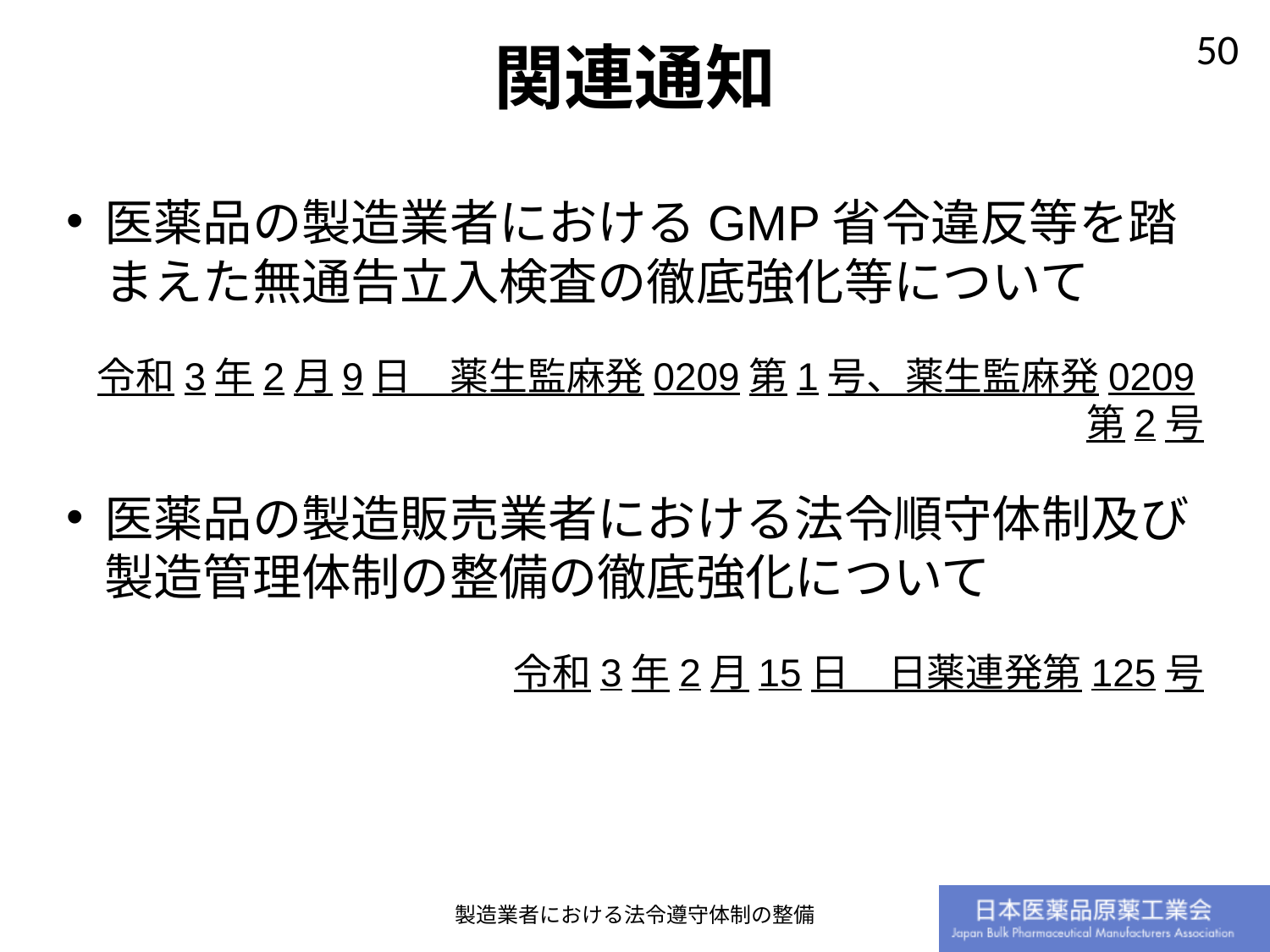

関連通知
医薬品の製造業者におけるGMP省令違反等を踏まえた無通告立入検査の徹底強化等について

令和3年2月9日　薬生監麻発0209第1号、薬生監麻発0209第2号

医薬品の製造販売業者における法令順守体制及び製造管理体制の整備の徹底強化について

	令和3年2月15日　日薬連発第125号
製造業者における法令遵守体制の整備